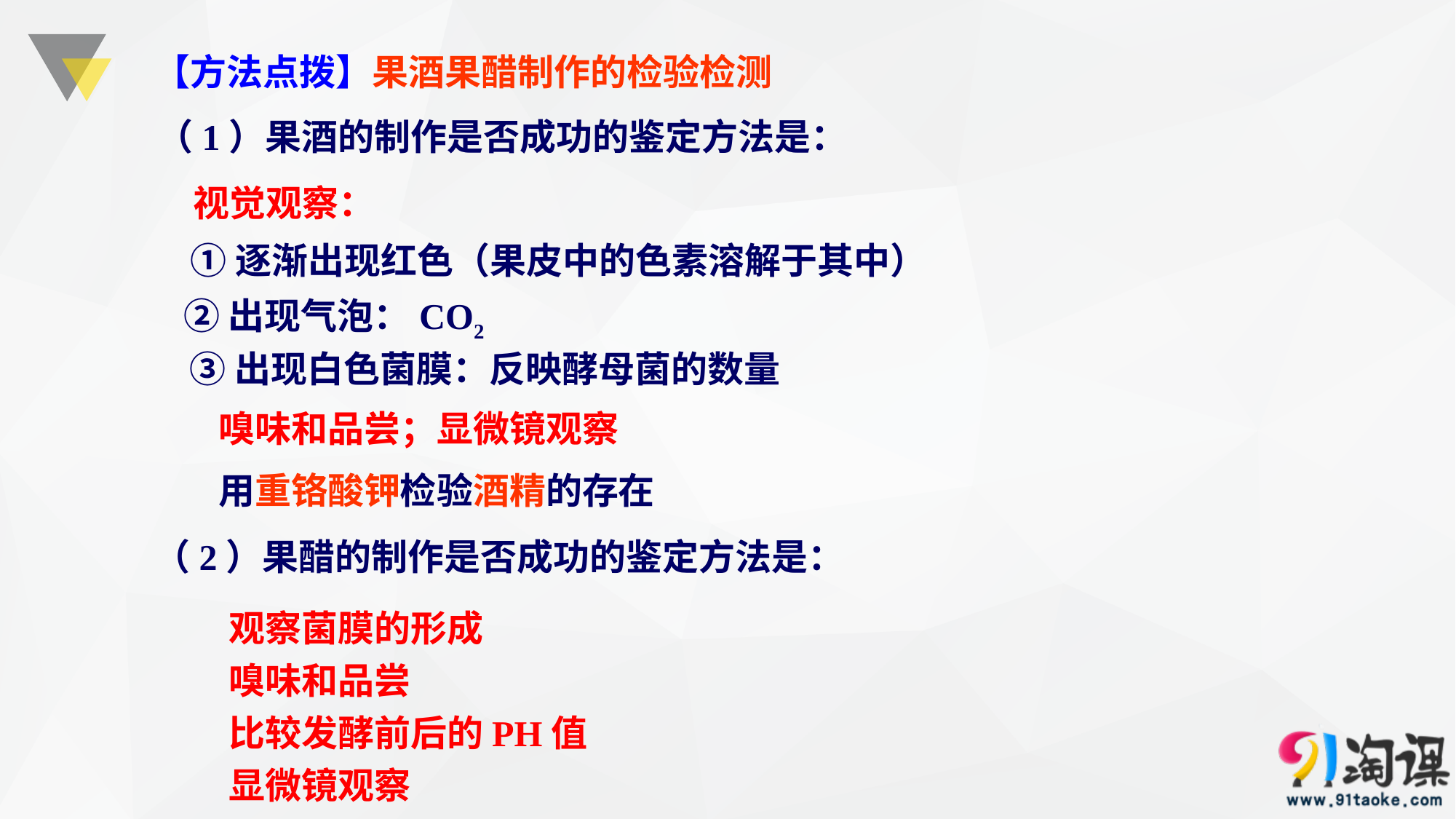

【方法点拨】果酒果醋制作的检验检测
（1）果酒的制作是否成功的鉴定方法是：
视觉观察：
①逐渐出现红色（果皮中的色素溶解于其中）
②出现气泡：CO2
③出现白色菌膜：反映酵母菌的数量
嗅味和品尝；显微镜观察
用重铬酸钾检验酒精的存在
（2）果醋的制作是否成功的鉴定方法是：
观察菌膜的形成
嗅味和品尝
比较发酵前后的PH值
显微镜观察